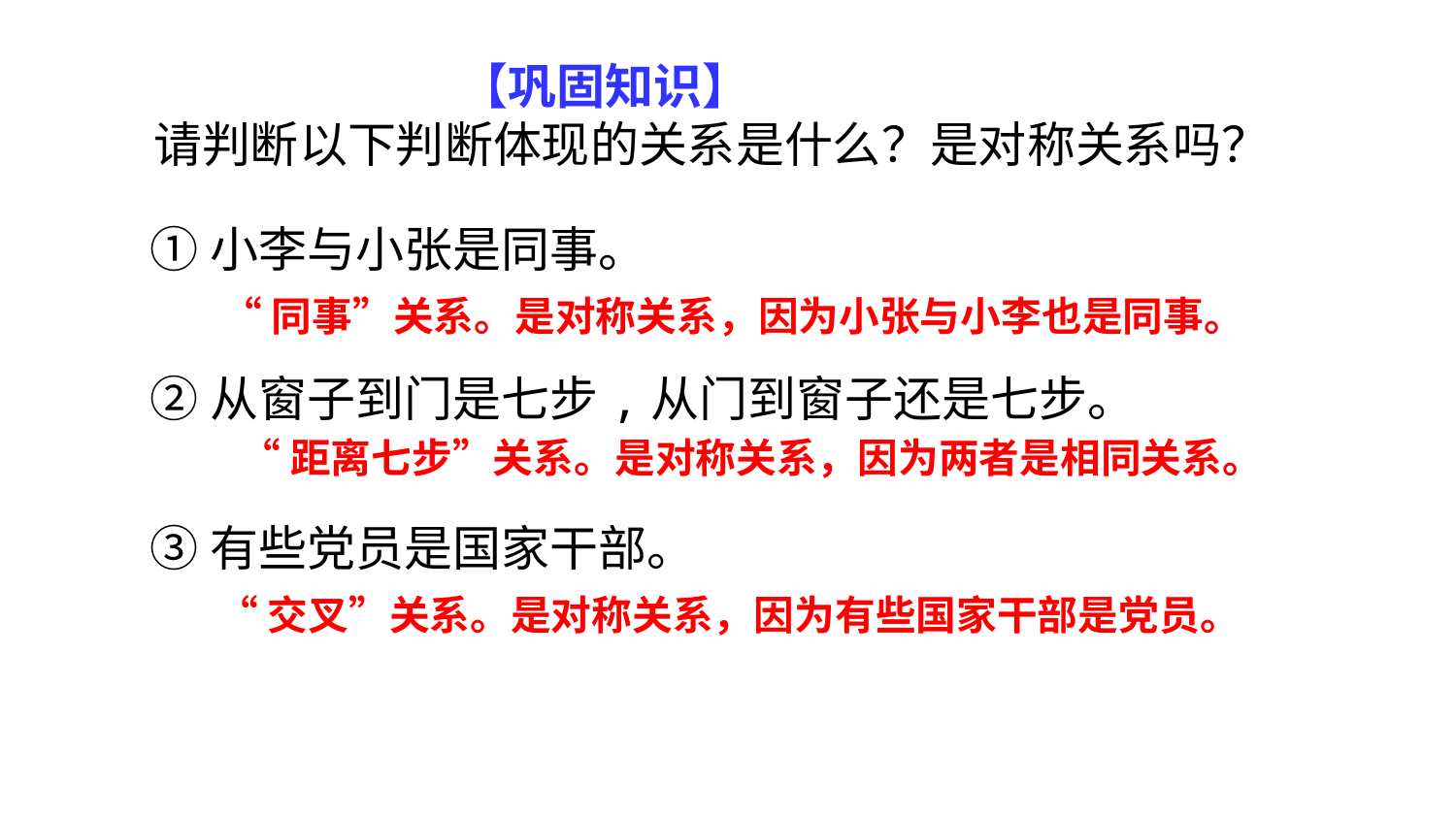

【巩固知识】
          请判断以下判断体现的关系是什么？是对称关系吗？
①小李与小张是同事。

②从窗子到门是七步,从门到窗子还是七步。

③有些党员是国家干部。
“同事”关系。是对称关系，因为小张与小李也是同事。
“距离七步”关系。是对称关系，因为两者是相同关系。
“交叉”关系。是对称关系，因为有些国家干部是党员。